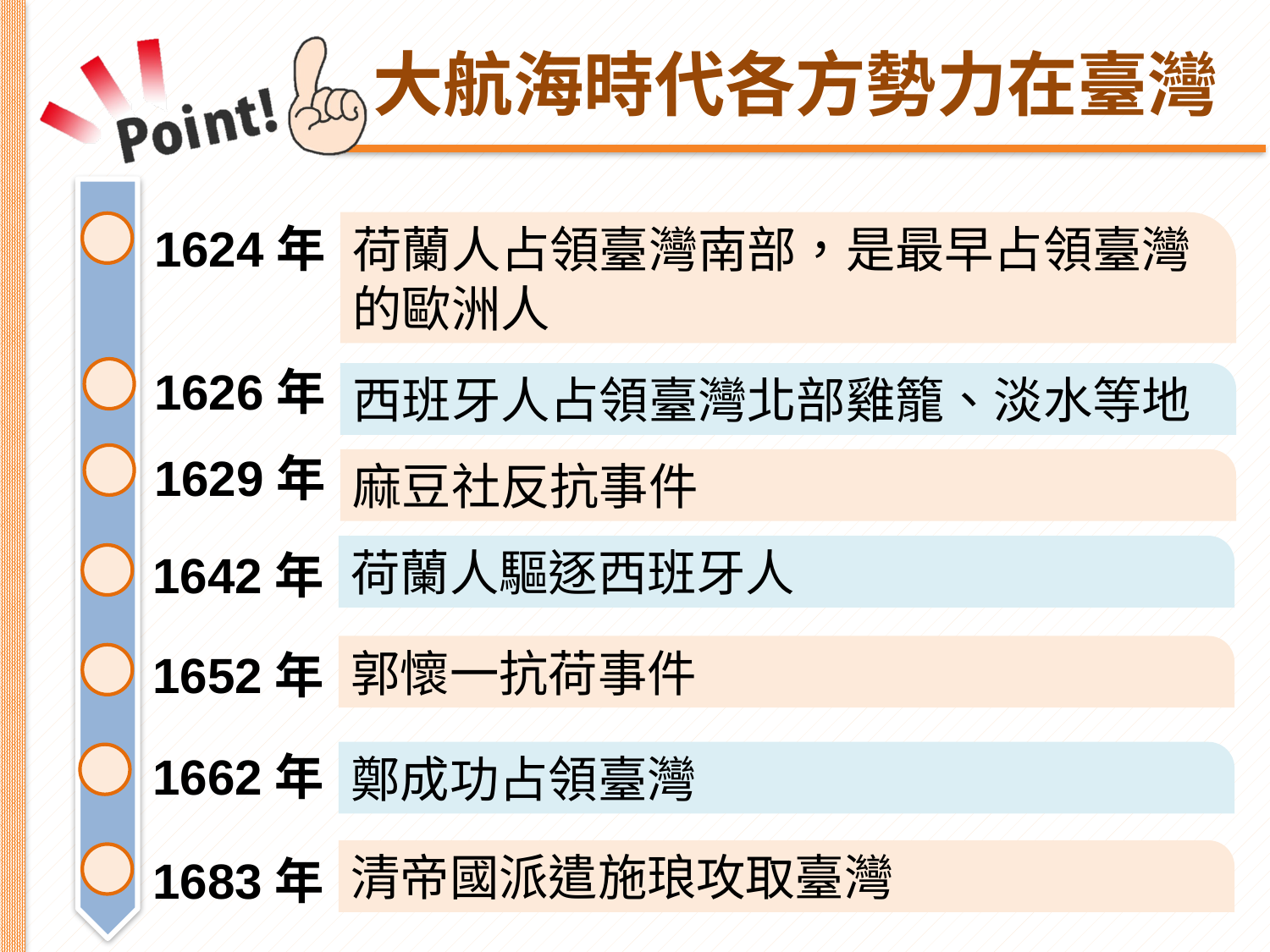

# 大航海時代各方勢力在臺灣
1624年
荷蘭人占領臺灣南部，是最早占領臺灣的歐洲人

1626年

西班牙人占領臺灣北部雞籠、淡水等地
1629年

麻豆社反抗事件

荷蘭人驅逐西班牙人
1642年

郭懷一抗荷事件
1652年

1662年
鄭成功占領臺灣

清帝國派遣施琅攻取臺灣
1683年